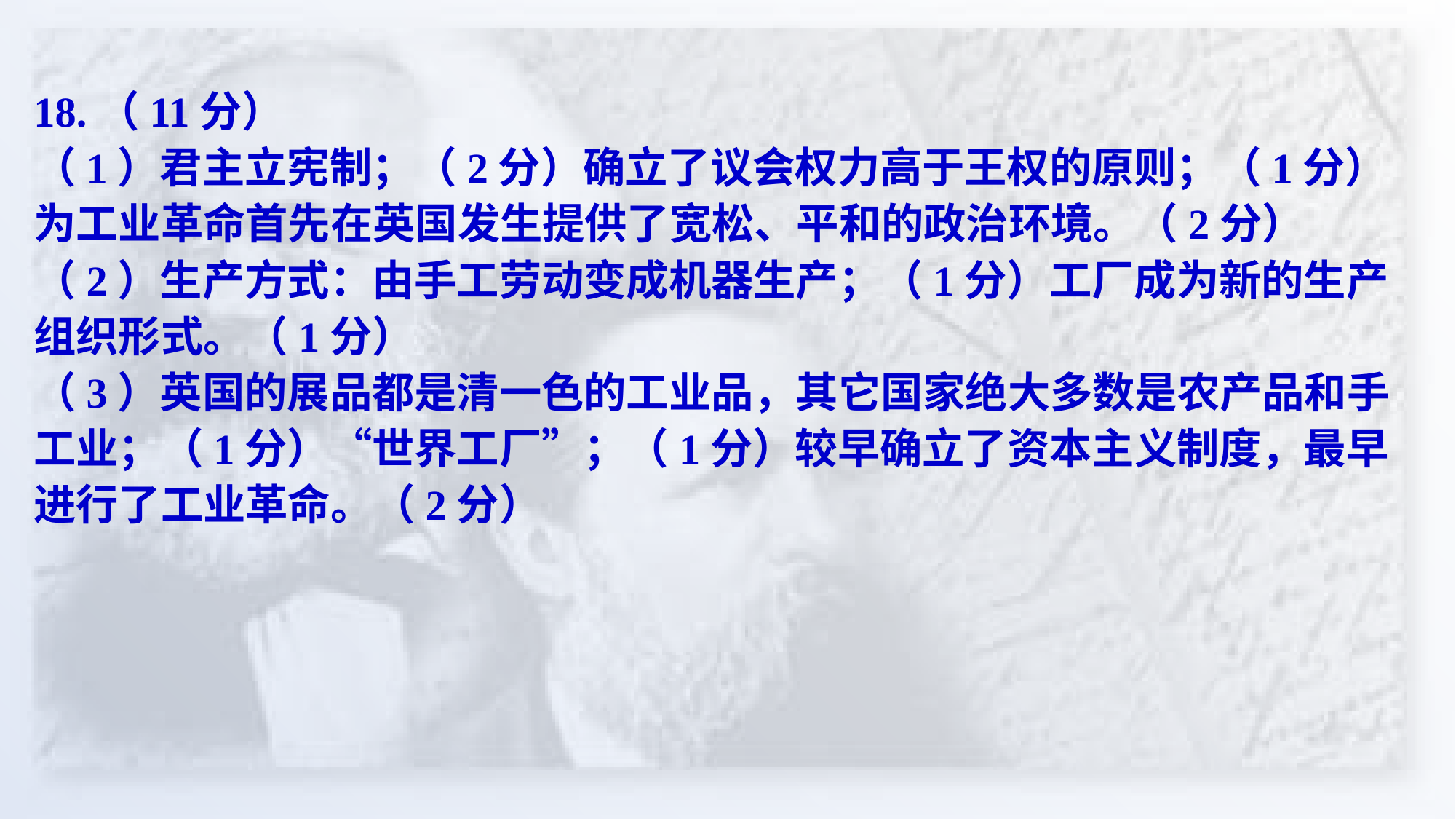

# 18.（11分） （1）君主立宪制；（2分）确立了议会权力高于王权的原则；（1分）为工业革命首先在英国发生提供了宽松、平和的政治环境。（2分） （2）生产方式：由手工劳动变成机器生产；（1分）工厂成为新的生产组织形式。（1分） （3）英国的展品都是清一色的工业品，其它国家绝大多数是农产品和手工业；（1分）“世界工厂”；（1分）较早确立了资本主义制度，最早进行了工业革命。（2分）